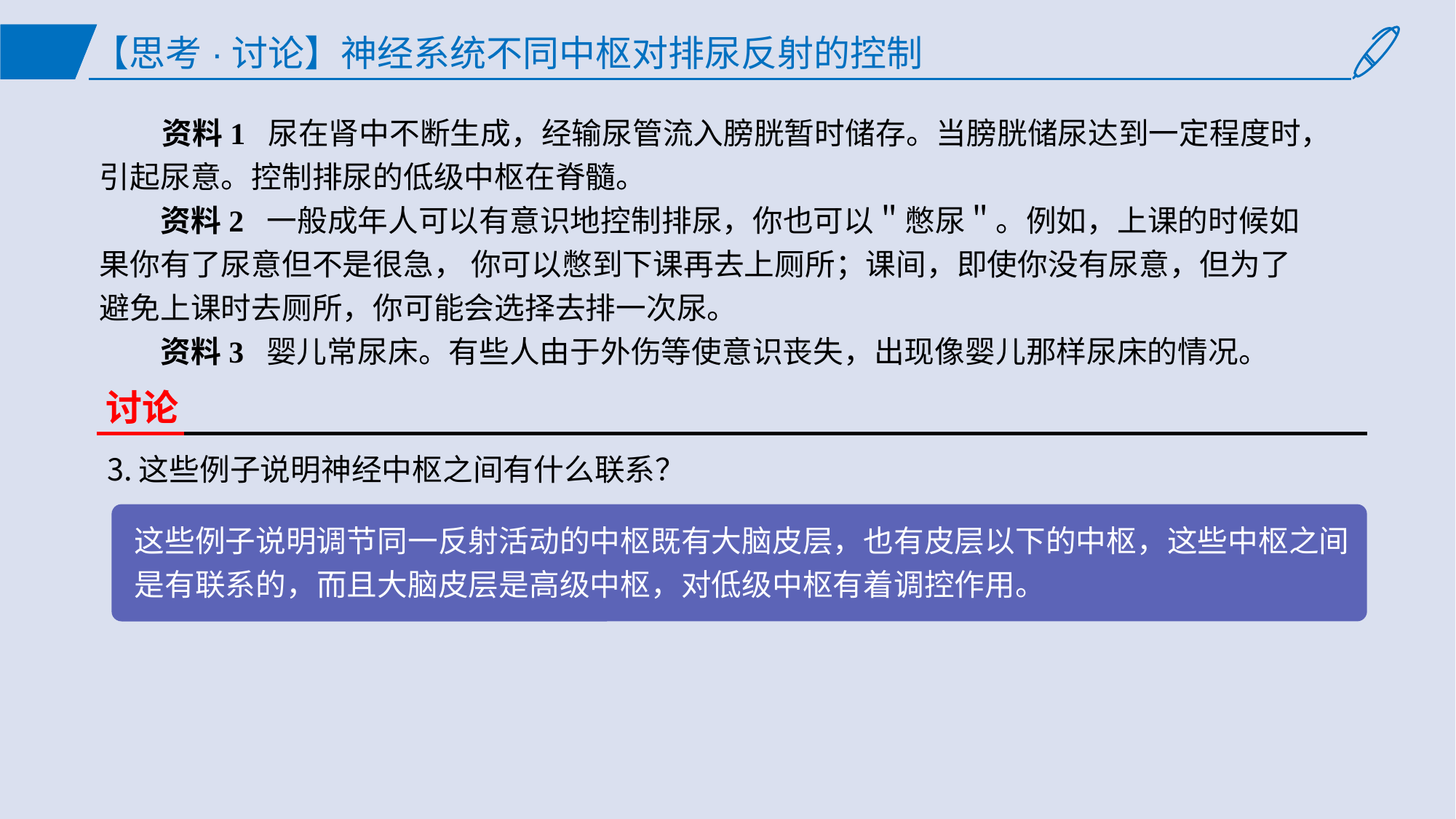

【思考·讨论】神经系统不同中枢对排尿反射的控制

        资料1  尿在肾中不断生成，经输尿管流入膀胱暂时储存。当膀胱储尿达到一定程度时，引起尿意。控制排尿的低级中枢在脊髓。
        资料2  一般成年人可以有意识地控制排尿，你也可以＂憋尿＂。例如，上课的时候如果你有了尿意但不是很急， 你可以憋到下课再去上厕所；课间，即使你没有尿意，但为了避免上课时去厕所，你可能会选择去排一次尿。
        资料3  婴儿常尿床。有些人由于外伤等使意识丧失，出现像婴儿那样尿床的情况。
讨论
这些例子说明神经中枢之间有什么联系？

这些例子说明调节同一反射活动的中枢既有大脑皮层，也有皮层以下的中枢，这些中枢之间是有联系的，而且大脑皮层是高级中枢，对低级中枢有着调控作用。